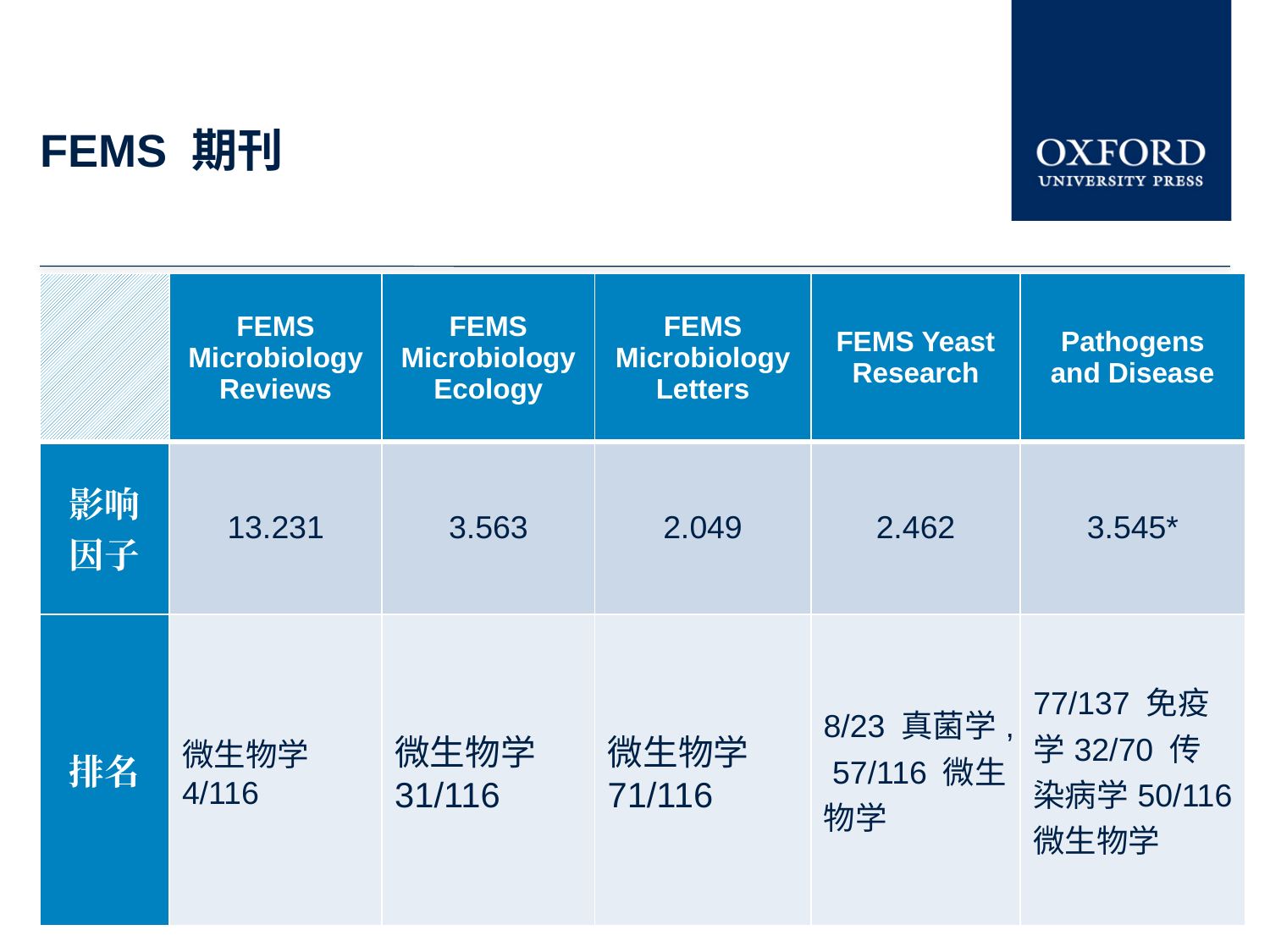

# FEMS 期刊
|  | FEMS Microbiology Reviews | FEMS Microbiology Ecology | FEMS Microbiology Letters | FEMS Yeast Research | Pathogens and Disease |
| --- | --- | --- | --- | --- | --- |
| 影响因子 | 13.231 | 3.563 | 2.049 | 2.462 | 3.545\* |
| 排名 | 微生物学4/116 | 微生物学 31/116 | 微生物学 71/116 | 8/23 真菌学, 57/116 微生物学 | 77/137 免疫学32/70 传染病学50/116 微生物学 |